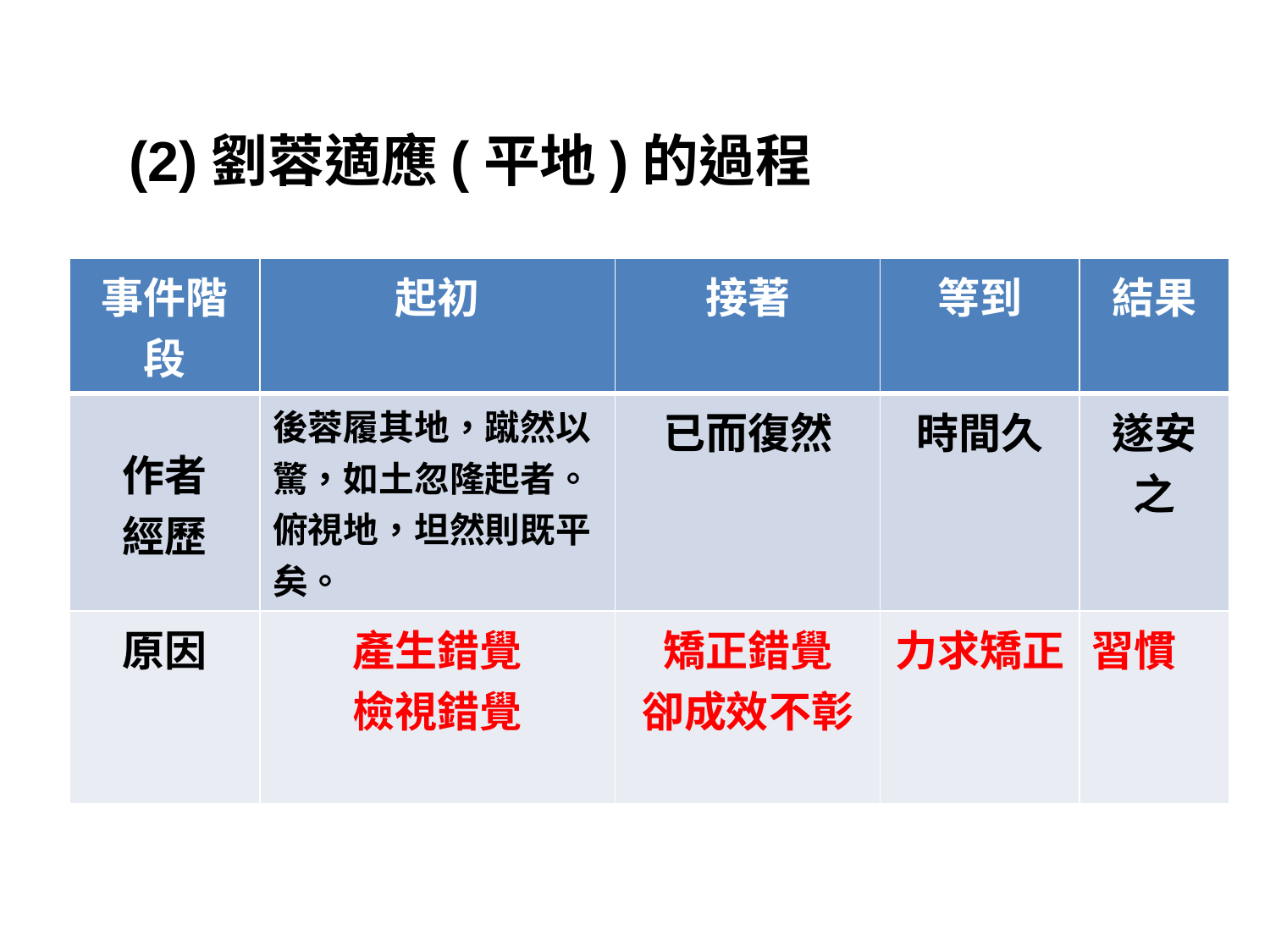

(2)劉蓉適應(平地)的過程

| 事件階段 | 起初 | 接著 | 等到 | 結果 |
| --- | --- | --- | --- | --- |
| 作者 經歷 | 後蓉履其地，蹴然以驚，如土忽隆起者。 俯視地，坦然則既平矣。 | 已而復然 | 時間久 | 遂安之 |
| 原因 | 產生錯覺 檢視錯覺 | 矯正錯覺 卻成效不彰 | 力求矯正 | 習慣 |